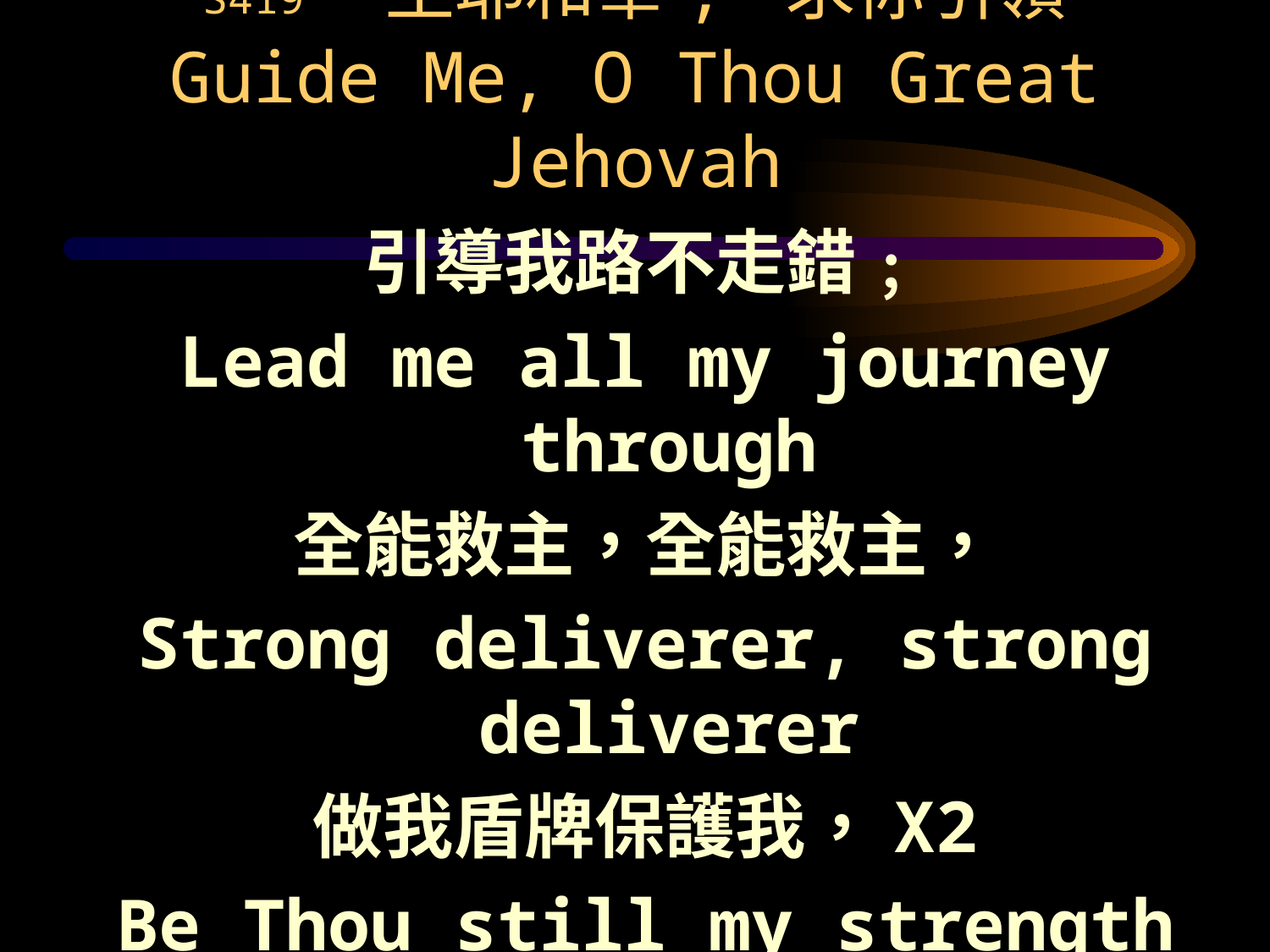

# S419 主耶和華, 求你引領 Guide Me, O Thou Great Jehovah
引導我路不走錯﹔
Lead me all my journey through
全能救主，全能救主，
Strong deliverer, strong deliverer
做我盾牌保護我，X2
Be Thou still my strength and shield X2